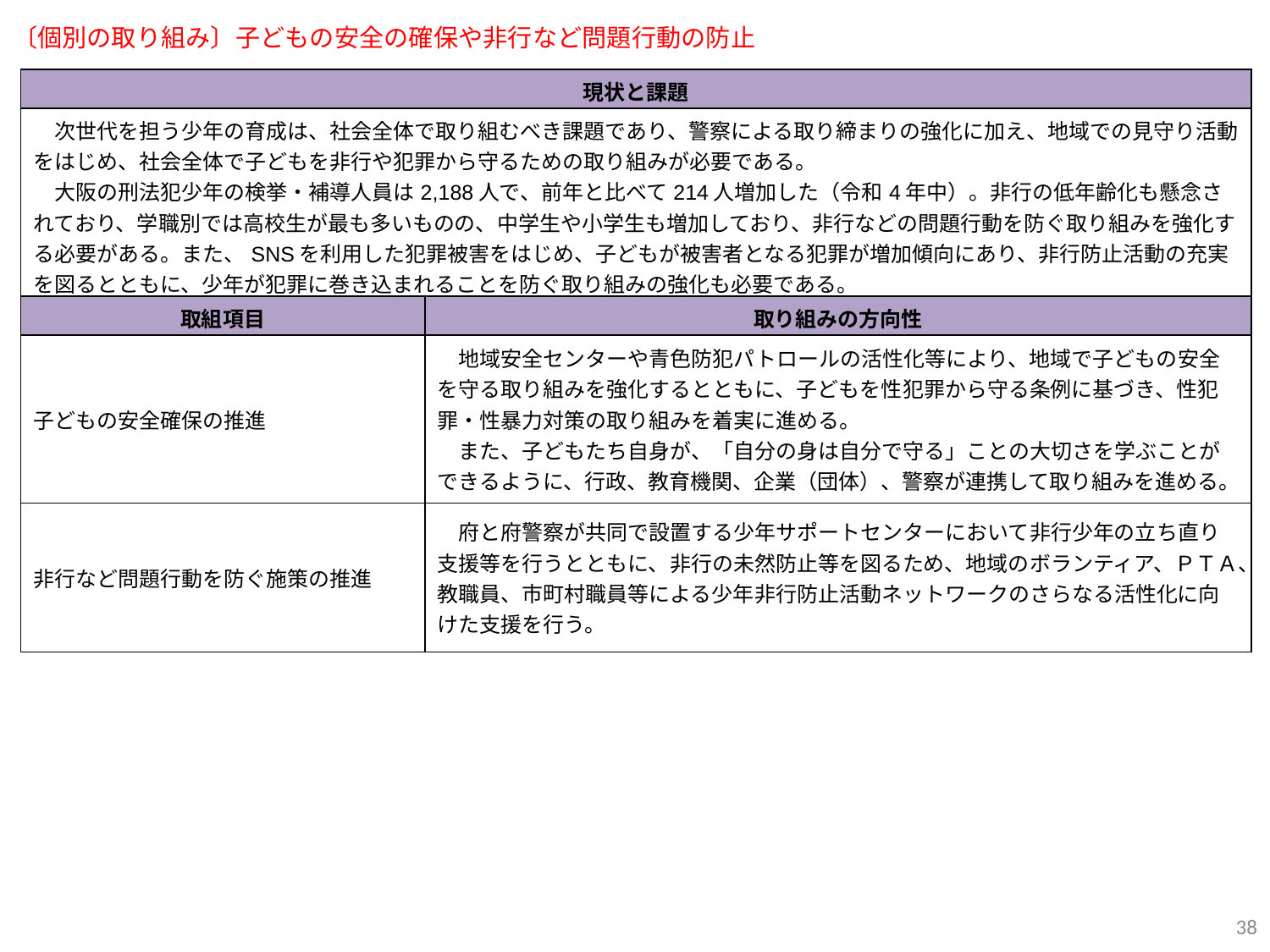

〔個別の取り組み〕子どもの安全の確保や非行など問題行動の防止
| 現状と課題 |  |
| --- | --- |
| 次世代を担う少年の育成は、社会全体で取り組むべき課題であり、警察による取り締まりの強化に加え、地域での見守り活動をはじめ、社会全体で子どもを非行や犯罪から守るための取り組みが必要である。 　大阪の刑法犯少年の検挙・補導人員は2,188人で、前年と比べて214人増加した（令和4年中）。非行の低年齢化も懸念されており、学職別では高校生が最も多いものの、中学生や小学生も増加しており、非行などの問題行動を防ぐ取り組みを強化する必要がある。また、SNSを利用した犯罪被害をはじめ、子どもが被害者となる犯罪が増加傾向にあり、非行防止活動の充実を図るとともに、少年が犯罪に巻き込まれることを防ぐ取り組みの強化も必要である。 |  |
| 取組項目 | 取り組みの方向性 |
| 子どもの安全確保の推進 | 地域安全センターや青色防犯パトロールの活性化等により、地域で子どもの安全を守る取り組みを強化するとともに、子どもを性犯罪から守る条例に基づき、性犯罪・性暴力対策の取り組みを着実に進める。 　また、子どもたち自身が、「自分の身は自分で守る」ことの大切さを学ぶことができるように、行政、教育機関、企業（団体）、警察が連携して取り組みを進める。 |
| 非行など問題行動を防ぐ施策の推進 | 府と府警察が共同で設置する少年サポートセンターにおいて非行少年の立ち直り支援等を行うとともに、非行の未然防止等を図るため、地域のボランティア、ＰＴＡ、教職員、市町村職員等による少年非行防止活動ネットワークのさらなる活性化に向けた支援を行う。 |
38